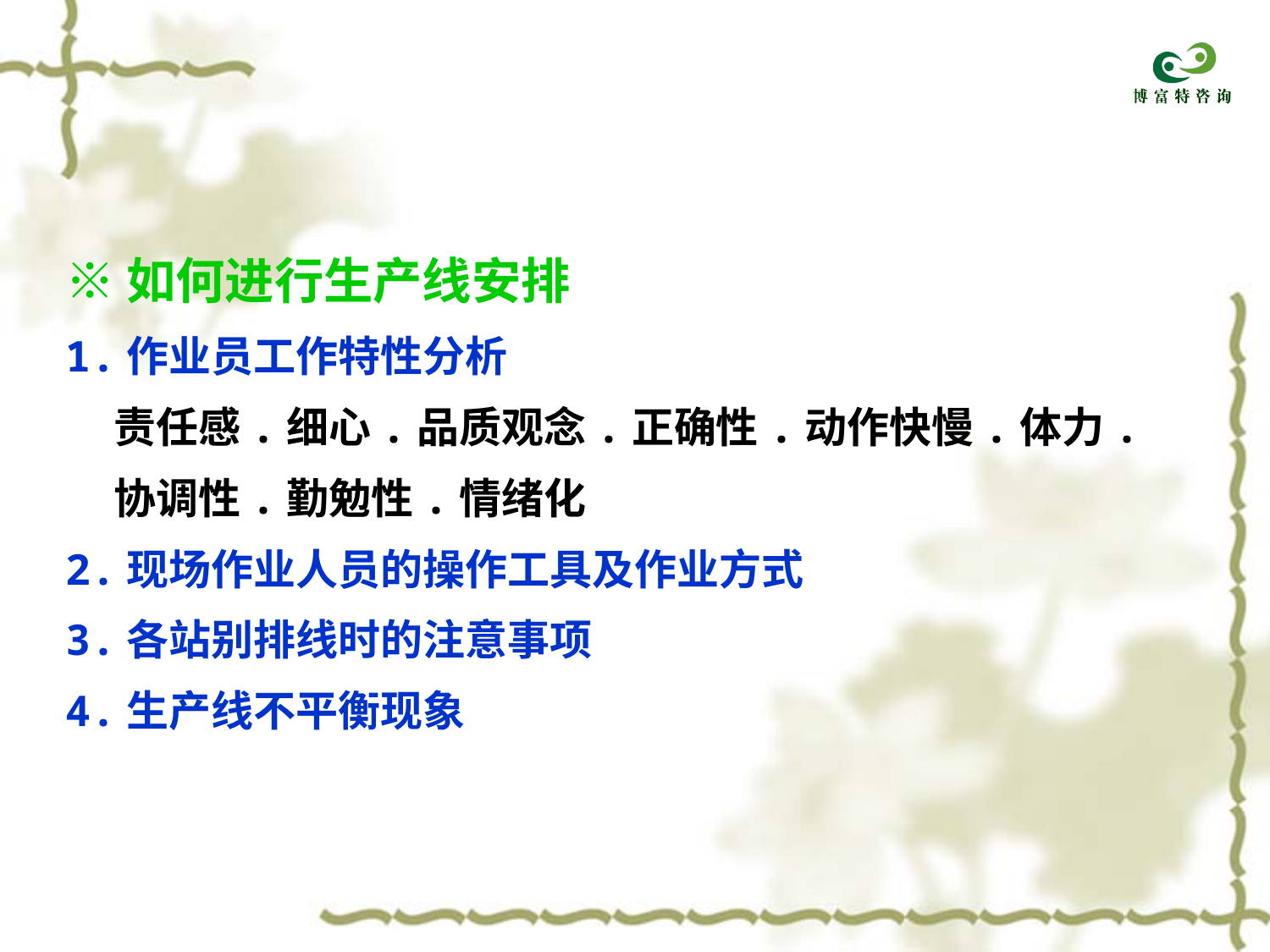

※如何进行生产线安排
1.作业员工作特性分析
    责任感.细心.品质观念.正确性.动作快慢.体力.
    协调性.勤勉性.情绪化
2.现场作业人员的操作工具及作业方式
3.各站别排线时的注意事项
4.生产线不平衡现象